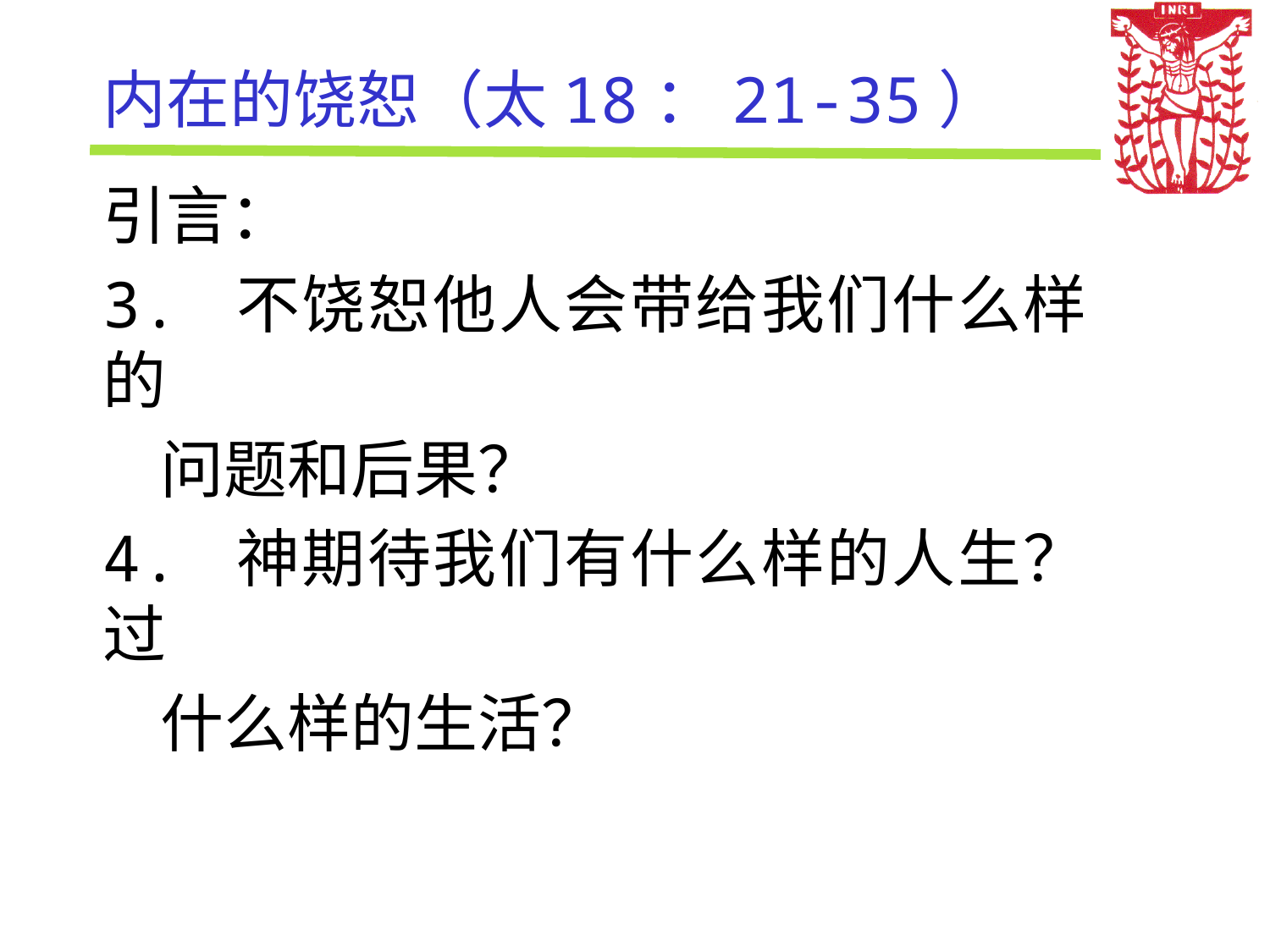

# 内在的饶恕（太18：21-35）
引言：
3. 不饶恕他人会带给我们什么样的
   问题和后果？
4. 神期待我们有什么样的人生？过
   什么样的生活？